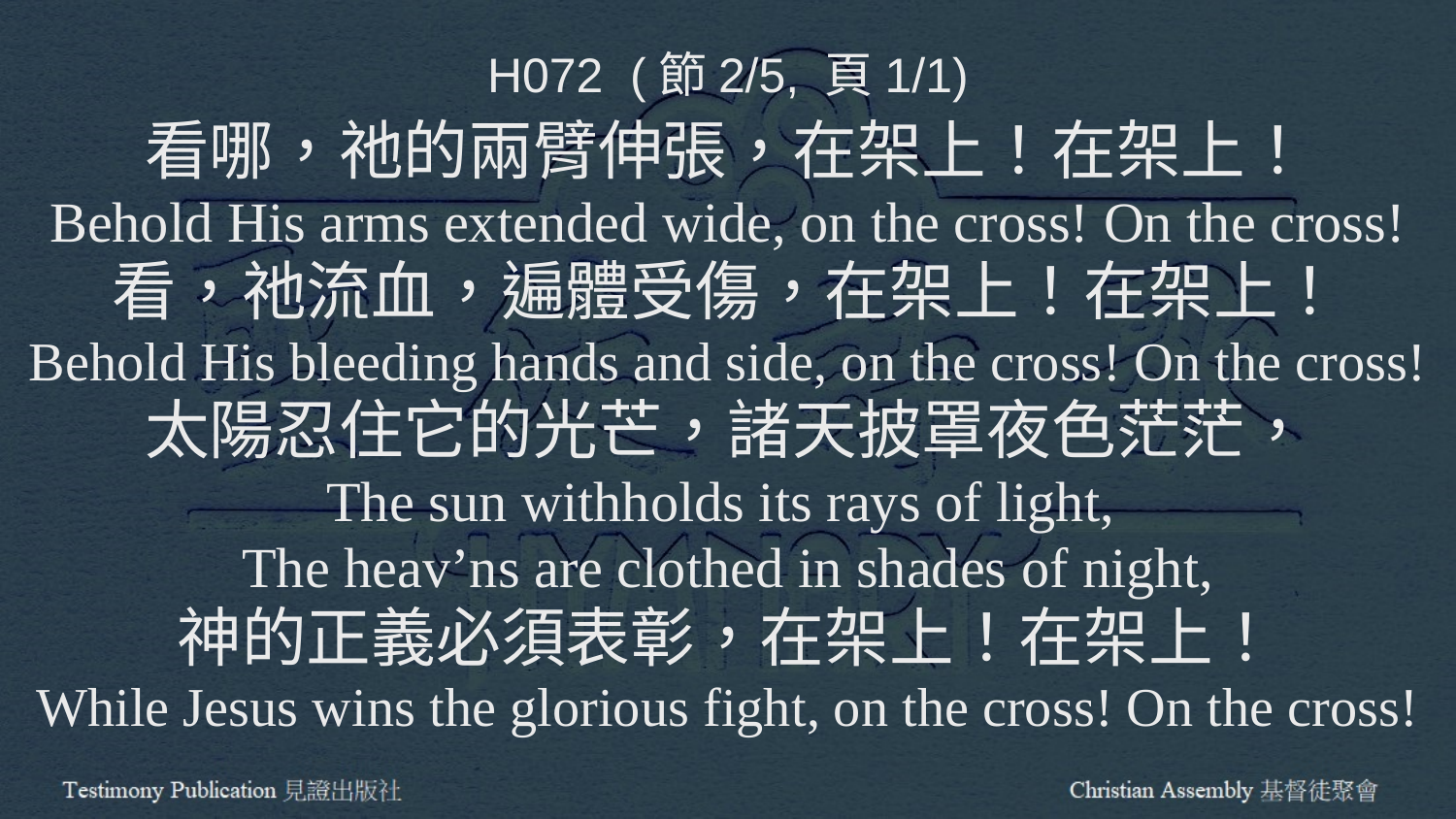

H072  (節2/5, 頁1/1)
看哪，祂的兩臂伸張，在架上！在架上！
Behold His arms extended wide, on the cross! On the cross!
看，祂流血，遍體受傷，在架上！在架上！
Behold His bleeding hands and side, on the cross! On the cross!
太陽忍住它的光芒，諸天披罩夜色茫茫，
The sun withholds its rays of light,
The heav’ns are clothed in shades of night,
神的正義必須表彰，在架上！在架上！
While Jesus wins the glorious fight, on the cross! On the cross!